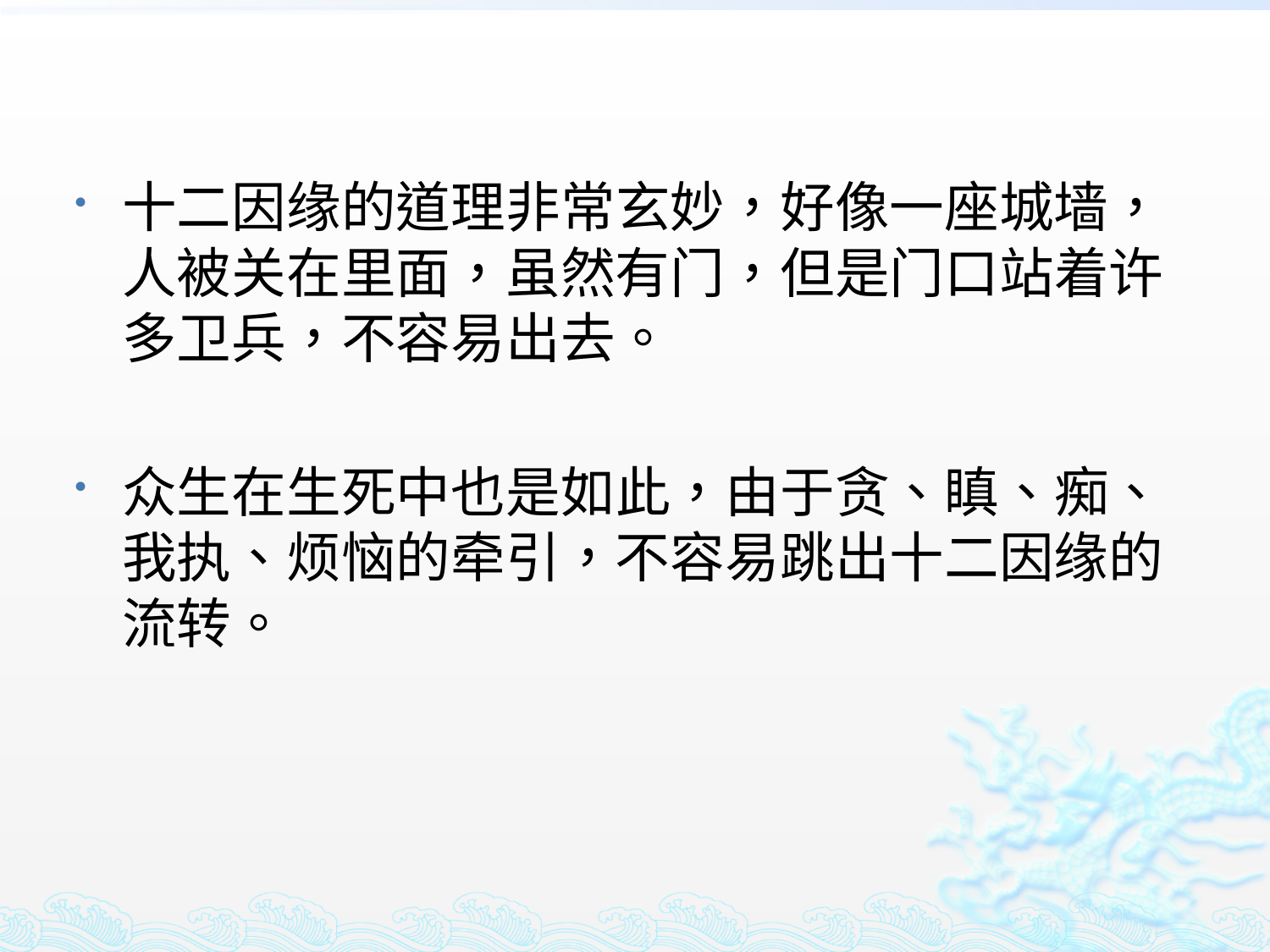

十二因缘的道理非常玄妙，好像一座城墙，人被关在里面，虽然有门，但是门口站着许多卫兵，不容易出去。

众生在生死中也是如此，由于贪、瞋、痴、我执、烦恼的牵引，不容易跳出十二因缘的流转。